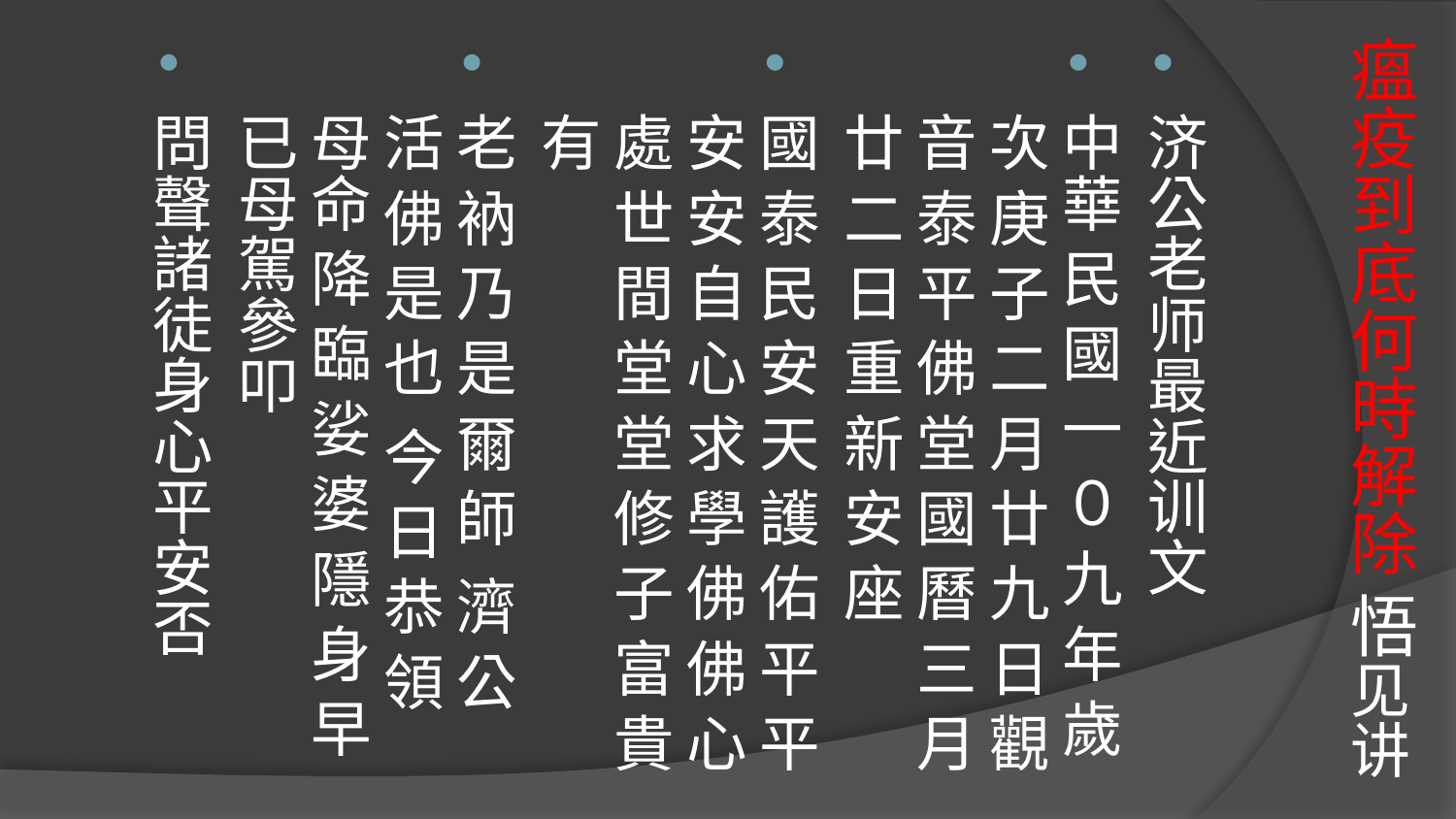

# 瘟疫到底何時解除 悟见讲
济公老师最近训文
中華 民 國 一 ０ 九 年 歲 次 庚 子 二 月 廿 九 日 觀 音 泰 平 佛 堂 國 曆 三 月 廿 二 日 重 新 安 座
國 泰 民 安 天 護 佑 平 平 安 安 自 心 求 學 佛 佛 心 處 世 間 堂 堂 修 子 富 貴 有
老 衲 乃 是 爾 師  濟 公 活 佛 是 也  今 日 恭 領 母命 降 臨 娑 婆 隱 身 早 已母駕參叩
問聲諸徒身心平安否